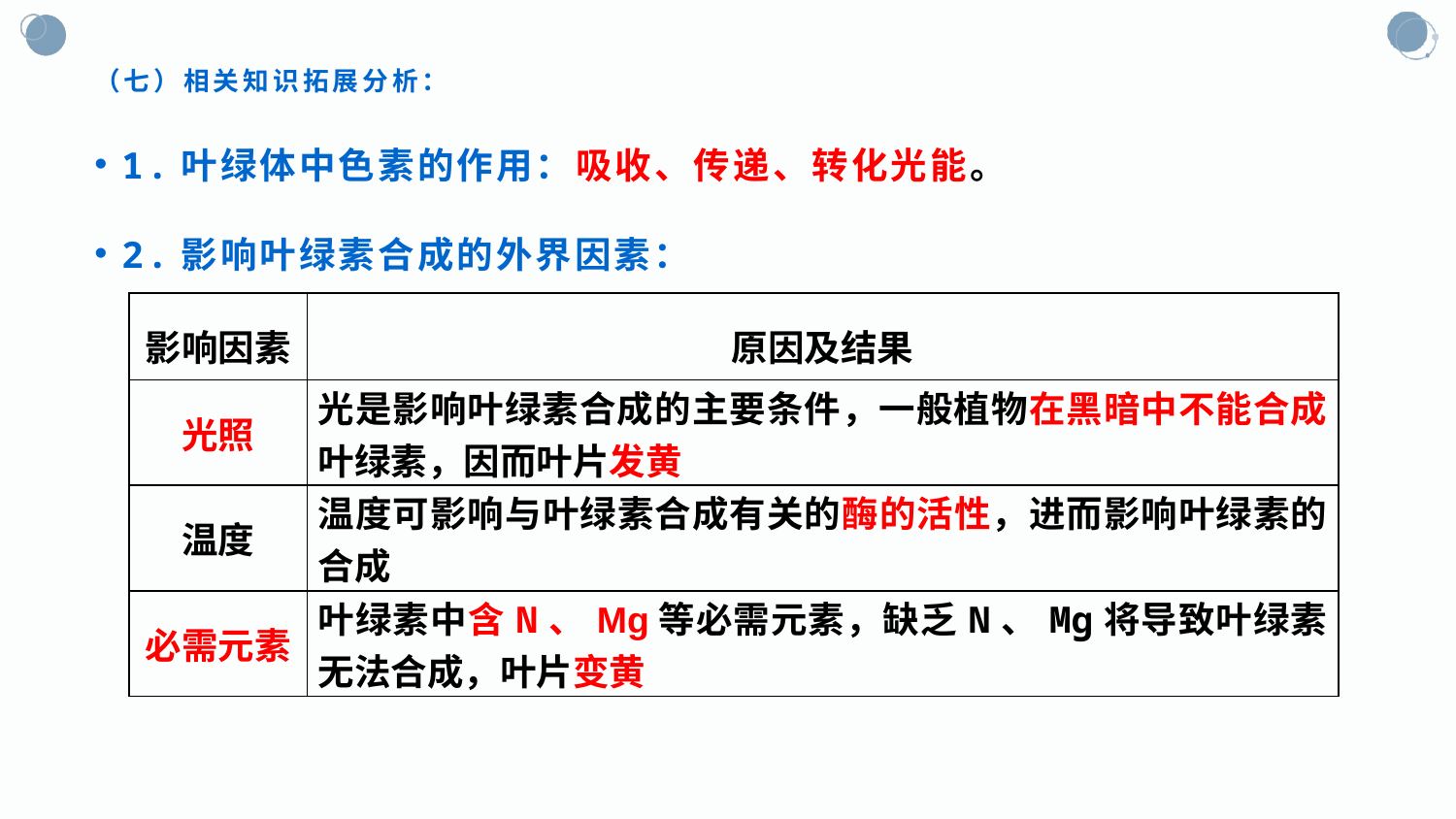

# （七）相关知识拓展分析：
1.叶绿体中色素的作用：吸收、传递、转化光能。
2.影响叶绿素合成的外界因素：

| 影响因素 | 原因及结果 |
| --- | --- |
| 光照 | 光是影响叶绿素合成的主要条件，一般植物在黑暗中不能合成叶绿素，因而叶片发黄 |
| 温度 | 温度可影响与叶绿素合成有关的酶的活性，进而影响叶绿素的合成 |
| 必需元素 | 叶绿素中含N、Mg等必需元素，缺乏N、Mg将导致叶绿素无法合成，叶片变黄 |